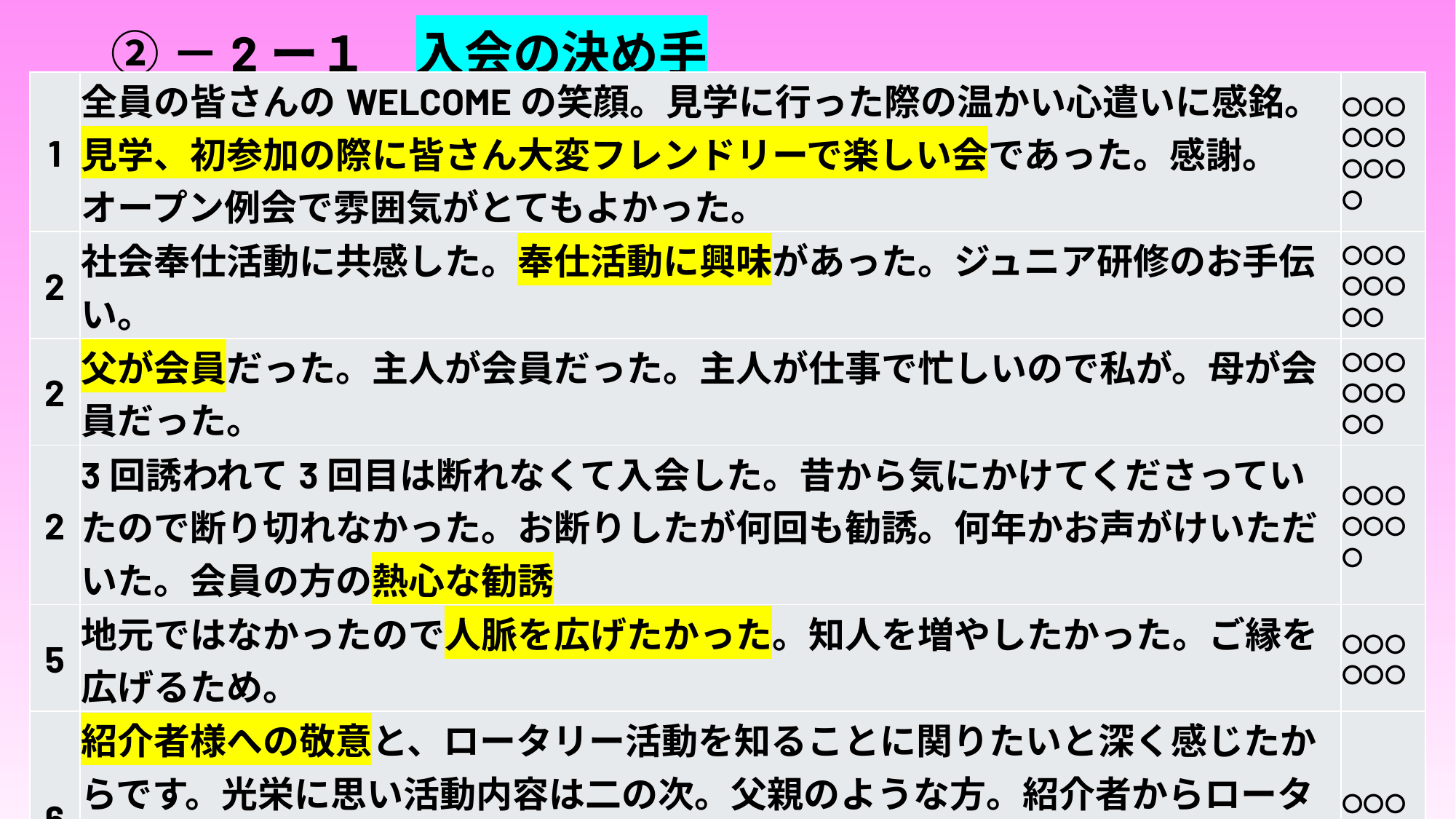

# ②－2ー１　入会の決め手
| 1 | 全員の皆さんのWELCOMEの笑顔。見学に行った際の温かい心遣いに感銘。見学、初参加の際に皆さん大変フレンドリーで楽しい会であった。感謝。オープン例会で雰囲気がとてもよかった。 | 〇〇〇〇〇〇〇〇〇〇 |
| --- | --- | --- |
| 2 | 社会奉仕活動に共感した。奉仕活動に興味があった。ジュニア研修のお手伝い。 | 〇〇〇〇〇〇〇〇 |
| 2 | 父が会員だった。主人が会員だった。主人が仕事で忙しいので私が。母が会員だった。 | 〇〇〇〇〇〇〇〇 |
| 2 | 3回誘われて3回目は断れなくて入会した。昔から気にかけてくださっていたので断り切れなかった。お断りしたが何回も勧誘。何年かお声がけいただいた。会員の方の熱心な勧誘 | 〇〇〇〇〇〇〇 |
| 5 | 地元ではなかったので人脈を広げたかった。知人を増やしたかった。ご縁を広げるため。 | 〇〇〇〇〇〇 |
| 6 | 紹介者様への敬意と、ロータリー活動を知ることに関りたいと深く感じたからです。光栄に思い活動内容は二の次。父親のような方。紹介者からロータリーのすばらしさを伺った。紹介者が弊社事業にも大変お世話頂いたり、各種団体事業にもご指導いただいている。 | 〇〇〇〇〇 |
| 7 | 未回答 | 〇〇〇〇 |